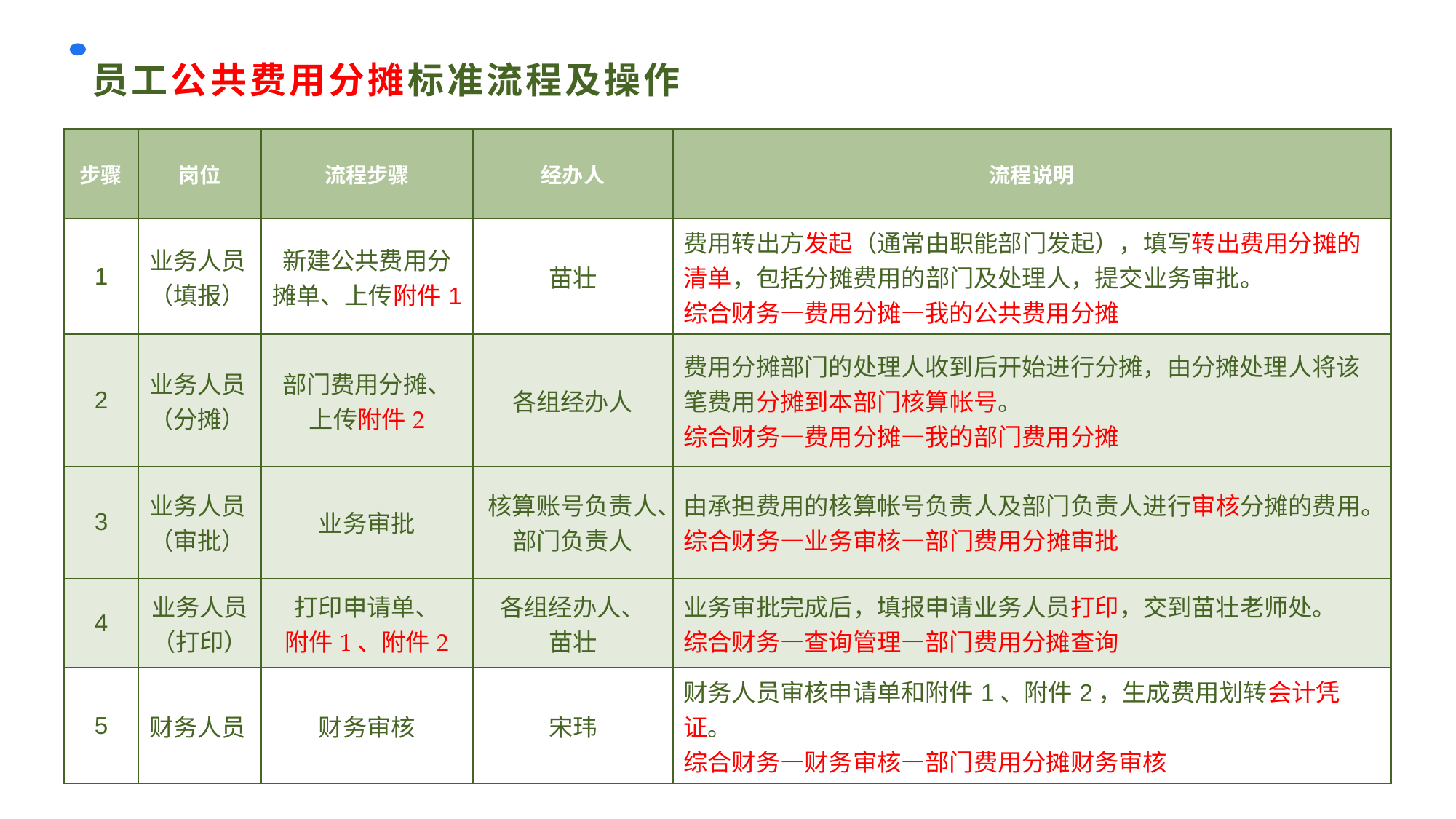

# 员工公共费用分摊标准流程及操作
| 步骤 | 岗位 | 流程步骤 | 经办人 | 流程说明 |
| --- | --- | --- | --- | --- |
| 1 | 业务人员（填报） | 新建公共费用分摊单、上传附件1 | 苗壮 | 费用转出方发起（通常由职能部门发起），填写转出费用分摊的清单，包括分摊费用的部门及处理人，提交业务审批。 综合财务—费用分摊—我的公共费用分摊 |
| 2 | 业务人员（分摊） | 部门费用分摊、上传附件2 | 各组经办人 | 费用分摊部门的处理人收到后开始进行分摊，由分摊处理人将该笔费用分摊到本部门核算帐号。 综合财务—费用分摊—我的部门费用分摊 |
| 3 | 业务人员（审批） | 业务审批 | 核算账号负责人、 部门负责人 | 由承担费用的核算帐号负责人及部门负责人进行审核分摊的费用。 综合财务—业务审核—部门费用分摊审批 |
| 4 | 业务人员（打印） | 打印申请单、 附件1、附件2 | 各组经办人、 苗壮 | 业务审批完成后，填报申请业务人员打印，交到苗壮老师处。 综合财务—查询管理—部门费用分摊查询 |
| 5 | 财务人员 | 财务审核 | 宋玮 | 财务人员审核申请单和附件1、附件2，生成费用划转会计凭证。 综合财务—财务审核—部门费用分摊财务审核 |